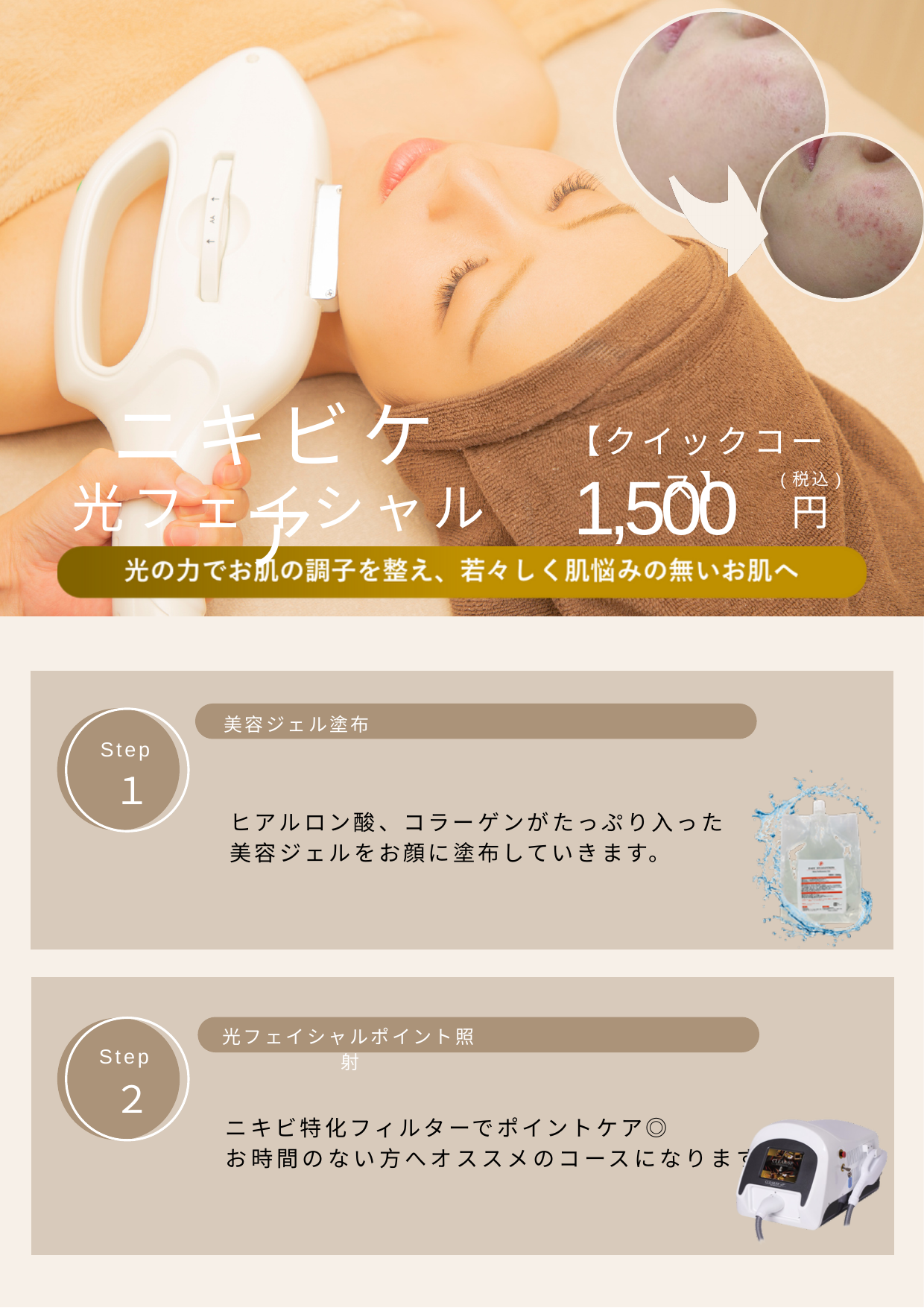

ニキビケア
【クイックコース】
1,500
光フェイシャル
(税込)
円

美容ジェル塗布

Step
１

ヒアルロン酸、コラーゲンがたっぷり入った
美容ジェルをお顔に塗布していきます。

光フェイシャルポイント照射

Step
２
ニキビ特化フィルターでポイントケア◎
お時間のない方へオススメのコースになります。